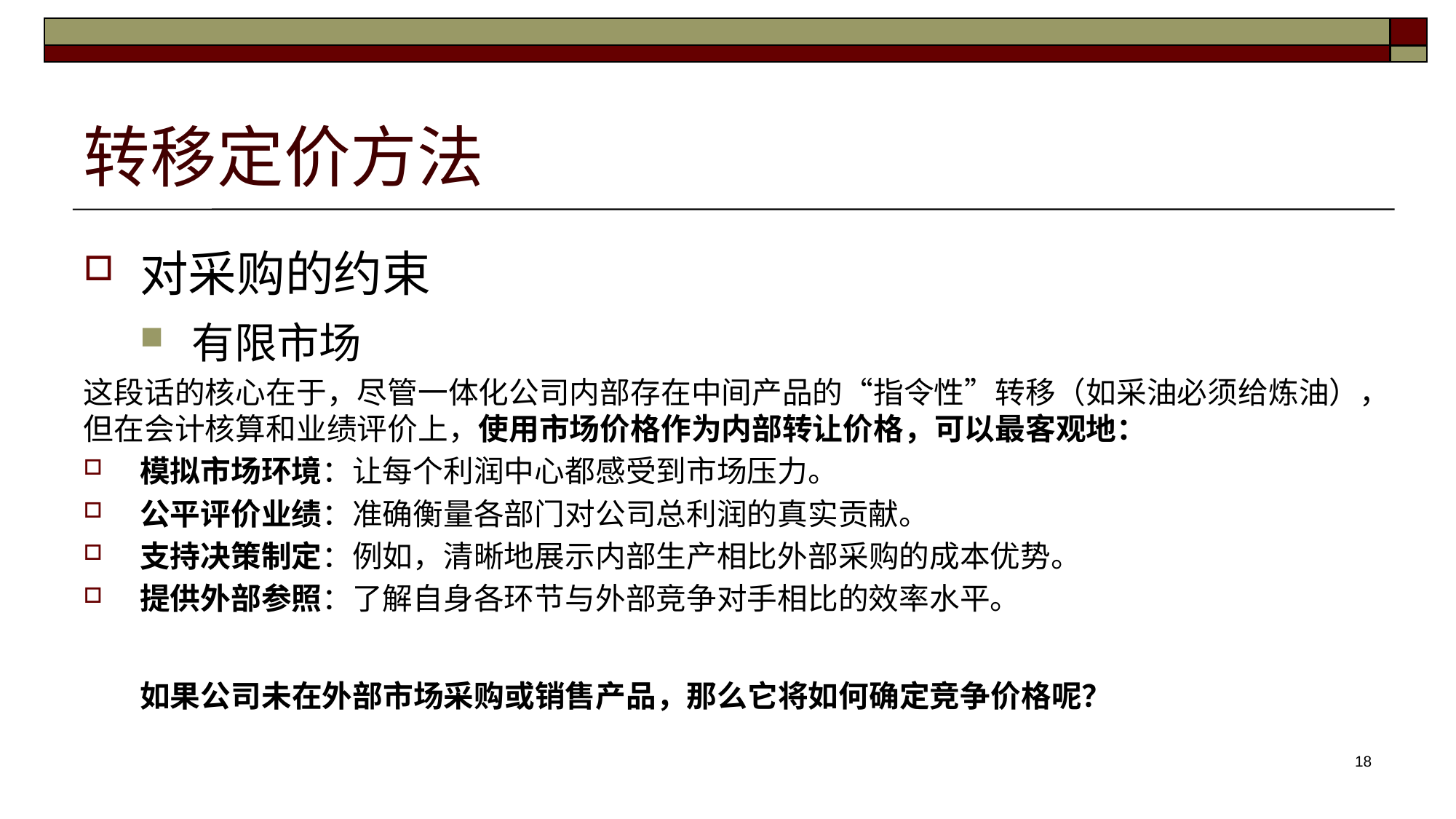

# 转移定价方法
对采购的约束
有限市场
这段话的核心在于，尽管一体化公司内部存在中间产品的“指令性”转移（如采油必须给炼油），但在会计核算和业绩评价上，使用市场价格作为内部转让价格，可以最客观地：
模拟市场环境：让每个利润中心都感受到市场压力。
公平评价业绩：准确衡量各部门对公司总利润的真实贡献。
支持决策制定：例如，清晰地展示内部生产相比外部采购的成本优势。
提供外部参照：了解自身各环节与外部竞争对手相比的效率水平。

如果公司未在外部市场采购或销售产品，那么它将如何确定竞争价格呢？
18